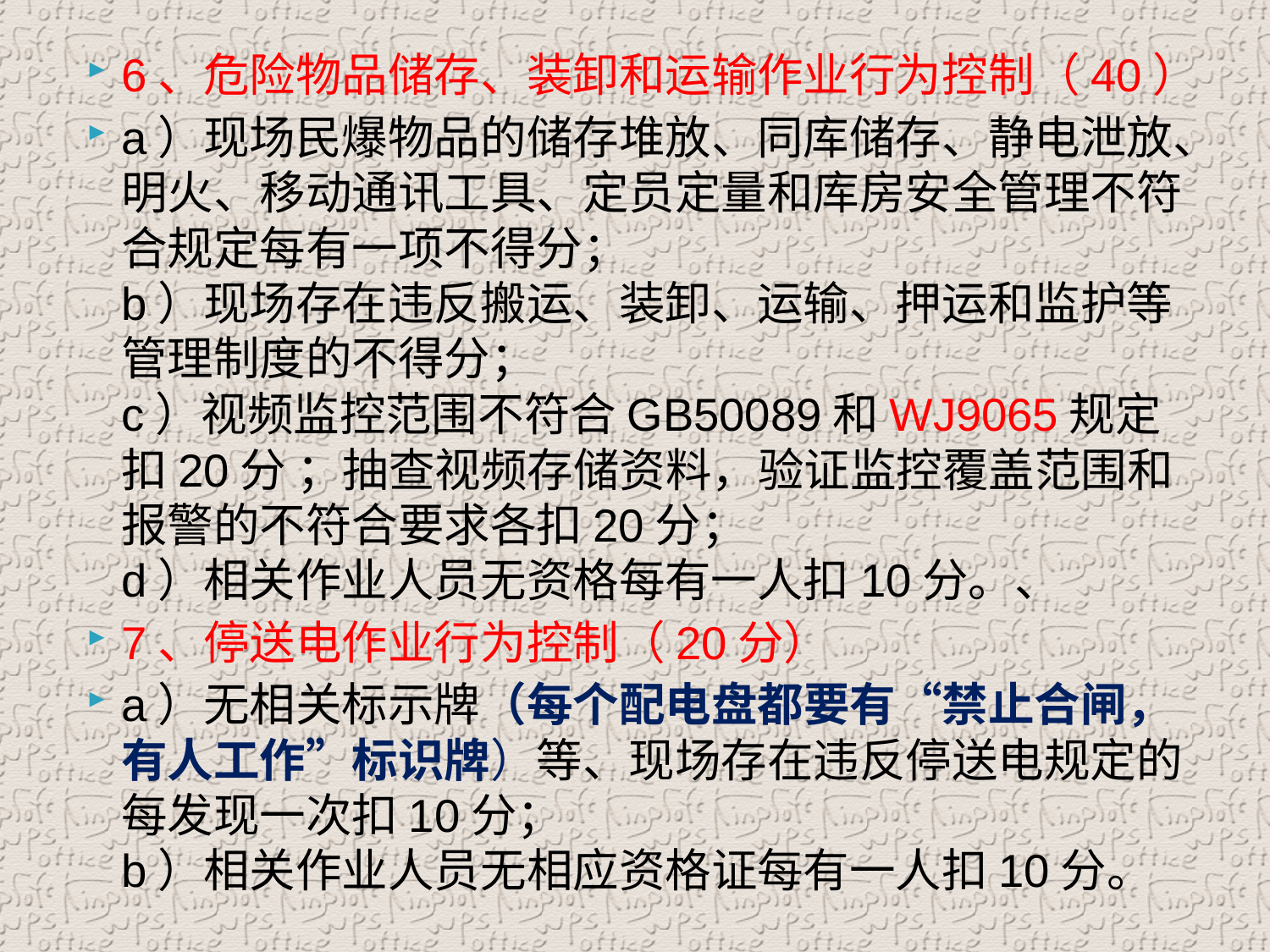

6、危险物品储存、装卸和运输作业行为控制（40）
a）现场民爆物品的储存堆放、同库储存、静电泄放、明火、移动通讯工具、定员定量和库房安全管理不符合规定每有一项不得分；
b）现场存在违反搬运、装卸、运输、押运和监护等管理制度的不得分；
c）视频监控范围不符合GB50089和WJ9065规定扣20分 ；抽查视频存储资料，验证监控覆盖范围和报警的不符合要求各扣20分；
d）相关作业人员无资格每有一人扣10分。、
7、停送电作业行为控制（20分）
a）无相关标示牌（每个配电盘都要有“禁止合闸，有人工作”标识牌）等、现场存在违反停送电规定的每发现一次扣10分；
b）相关作业人员无相应资格证每有一人扣10分。